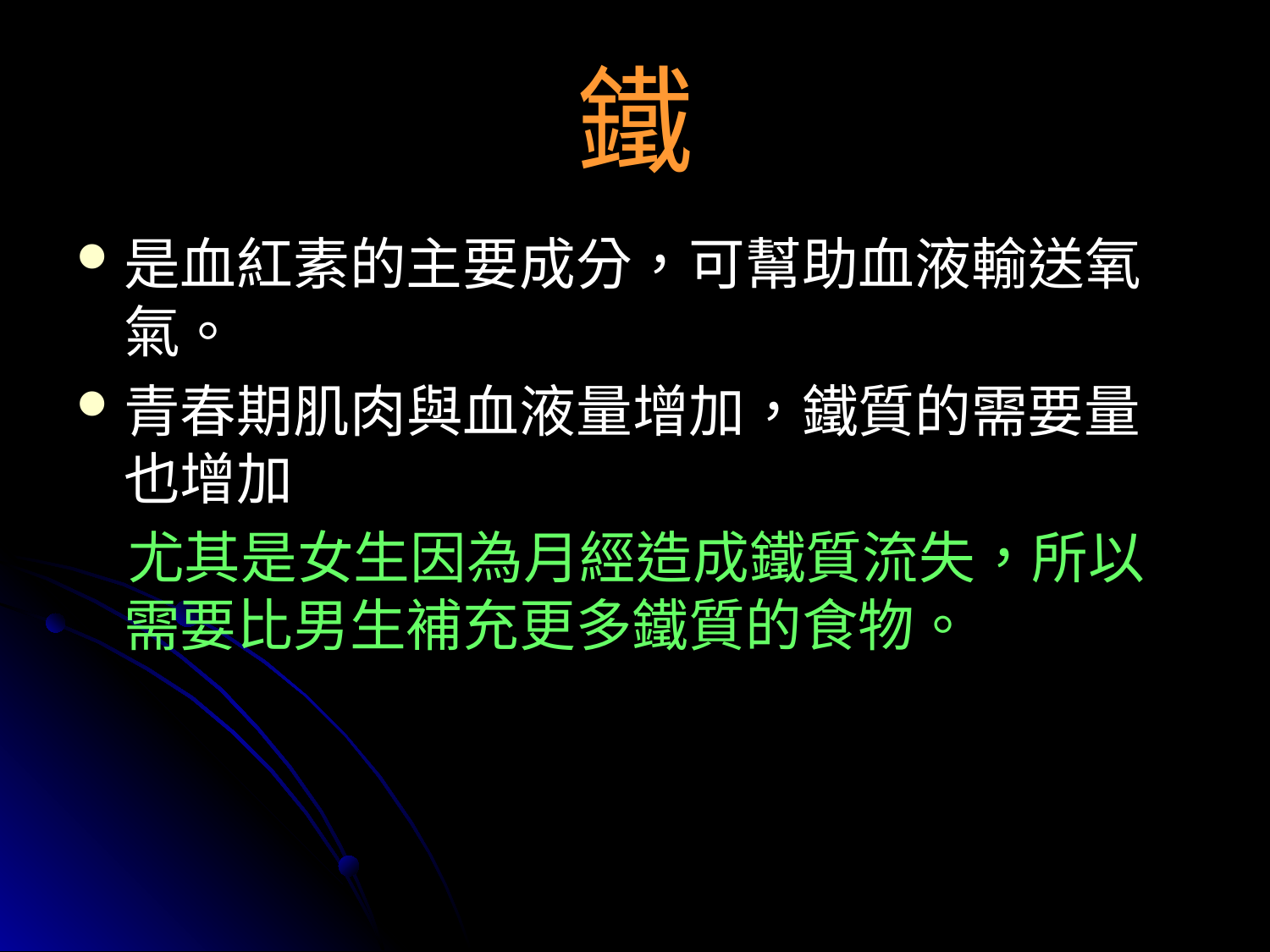

# 鐵
是血紅素的主要成分，可幫助血液輸送氧氣。
青春期肌肉與血液量增加，鐵質的需要量也增加
   尤其是女生因為月經造成鐵質流失，所以需要比男生補充更多鐵質的食物。